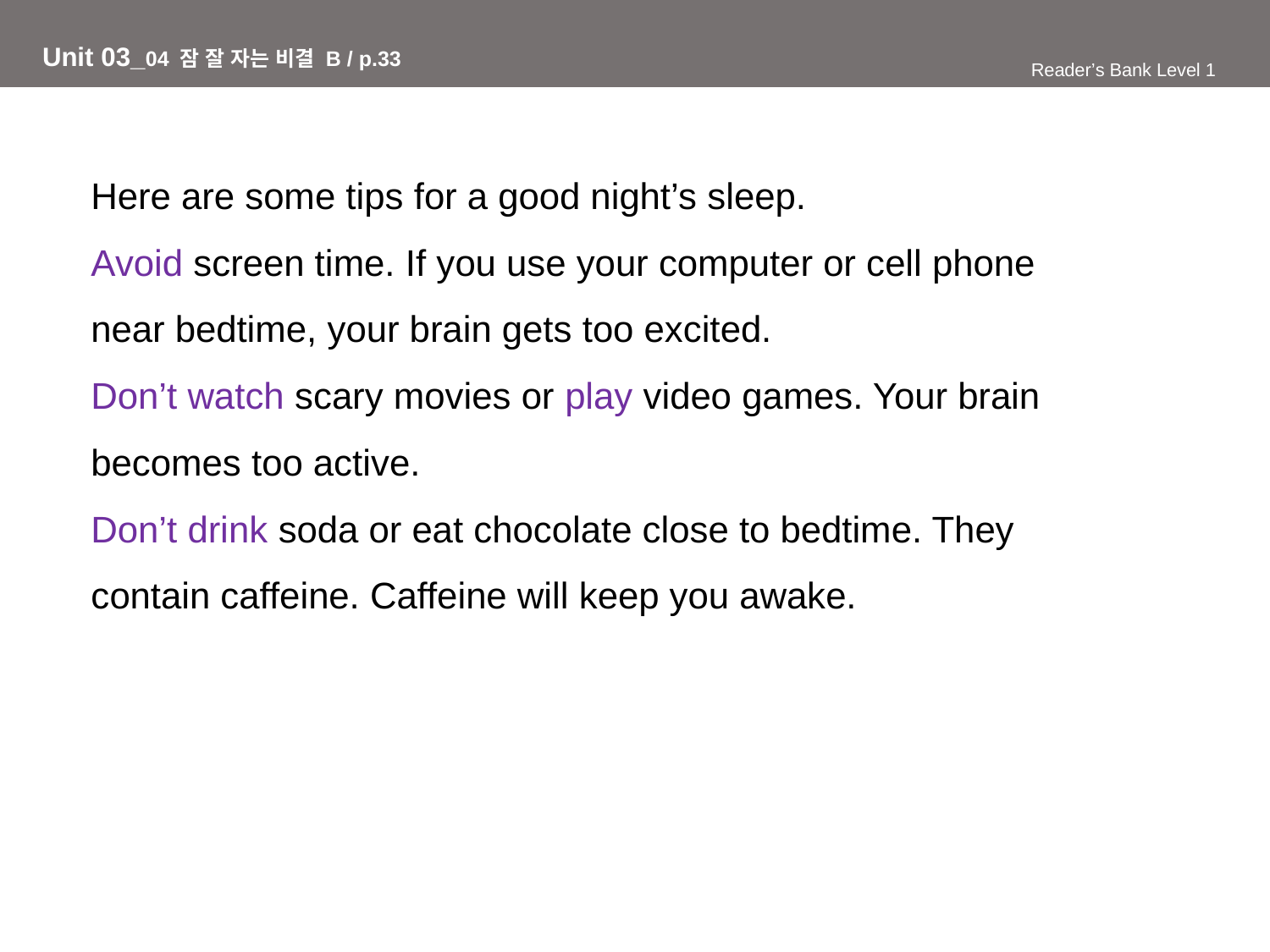

Unit 03_04 잠 잘 자는 비결 B / p.33
Reader’s Bank Level 1

Here are some tips for a good night’s sleep.
Avoid screen time. If you use your computer or cell phone
near bedtime, your brain gets too excited.
Don’t watch scary movies or play video games. Your brain
becomes too active.
Don’t drink soda or eat chocolate close to bedtime. They
contain caffeine. Caffeine will keep you awake.
Reader’s Bank Level 1